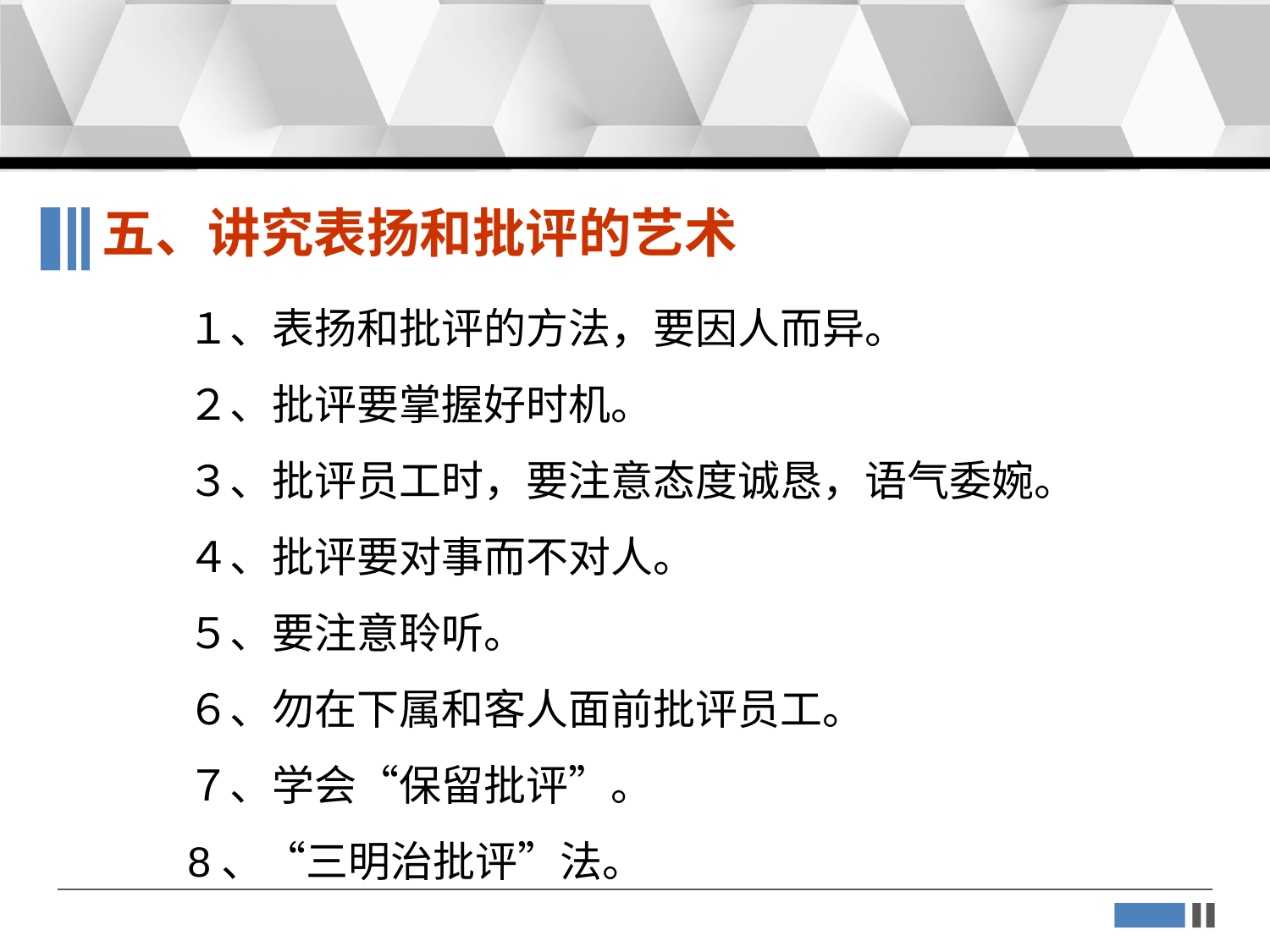

五、讲究表扬和批评的艺术

１、表扬和批评的方法，要因人而异。
２、批评要掌握好时机。
３、批评员工时，要注意态度诚恳，语气委婉。
４、批评要对事而不对人。
５、要注意聆听。
６、勿在下属和客人面前批评员工。
７、学会“保留批评”。
8、“三明治批评”法。